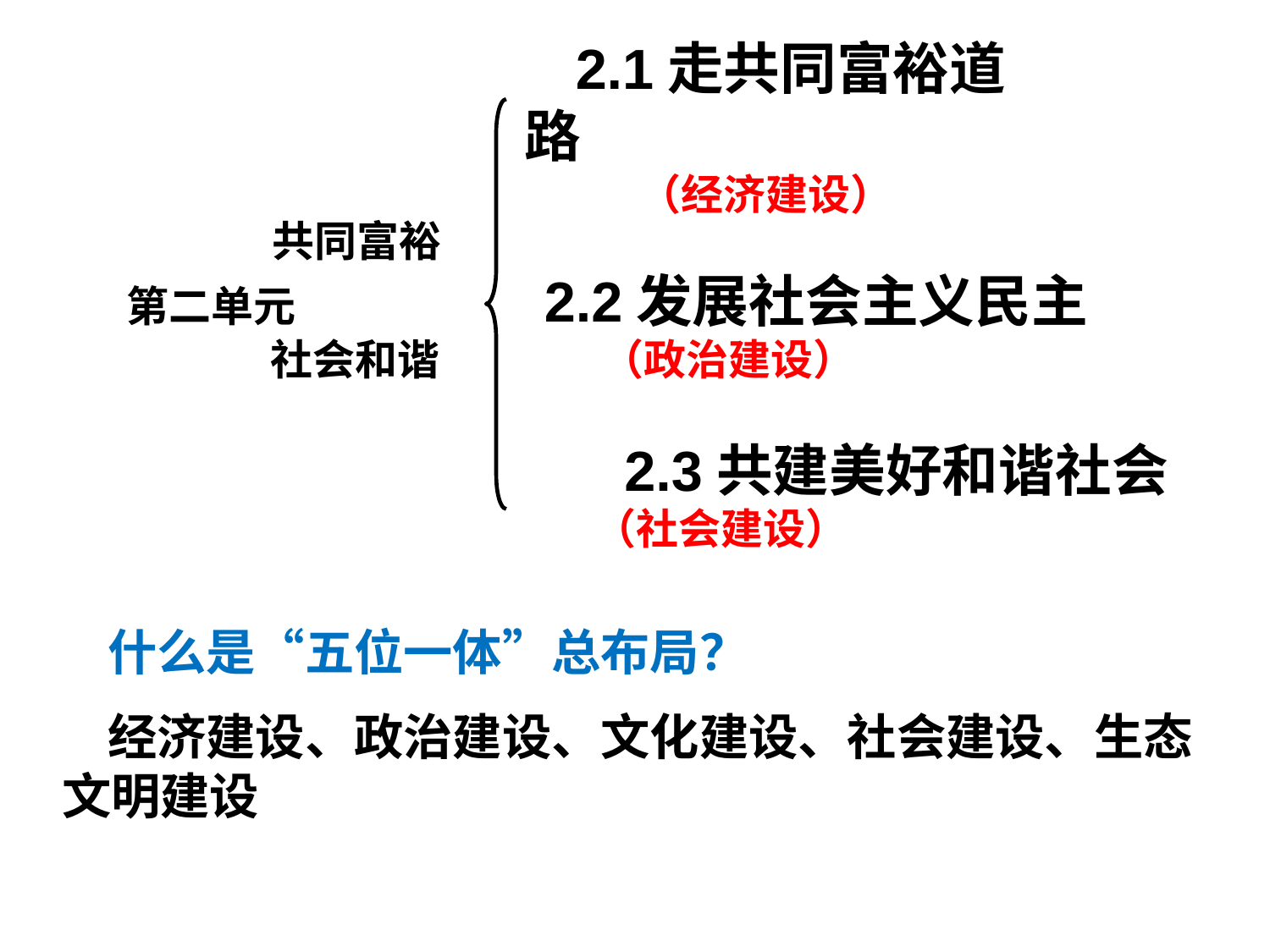

2.1走共同富裕道路
       （经济建设）

                 共同富裕
第二单元                         2.2发展社会主义民主
              社会和谐                 （政治建设）

                                          2.3共建美好和谐社会
                                                （社会建设）
   什么是“五位一体”总布局？

   经济建设、政治建设、文化建设、社会建设、生态文明建设